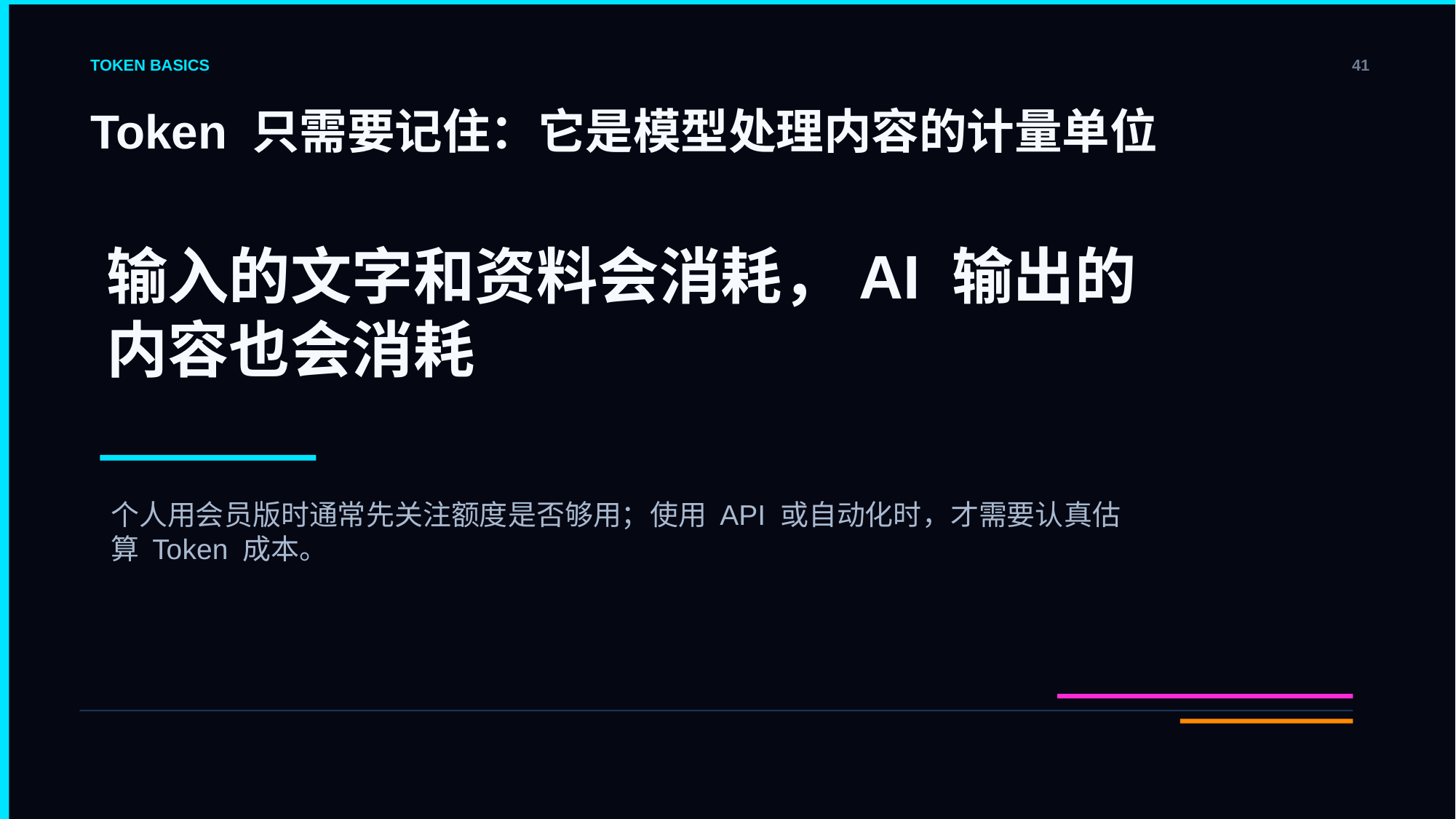

TOKEN BASICS
41
Token 只需要记住：它是模型处理内容的计量单位
输入的文字和资料会消耗，AI 输出的内容也会消耗

个人用会员版时通常先关注额度是否够用；使用 API 或自动化时，才需要认真估算 Token 成本。